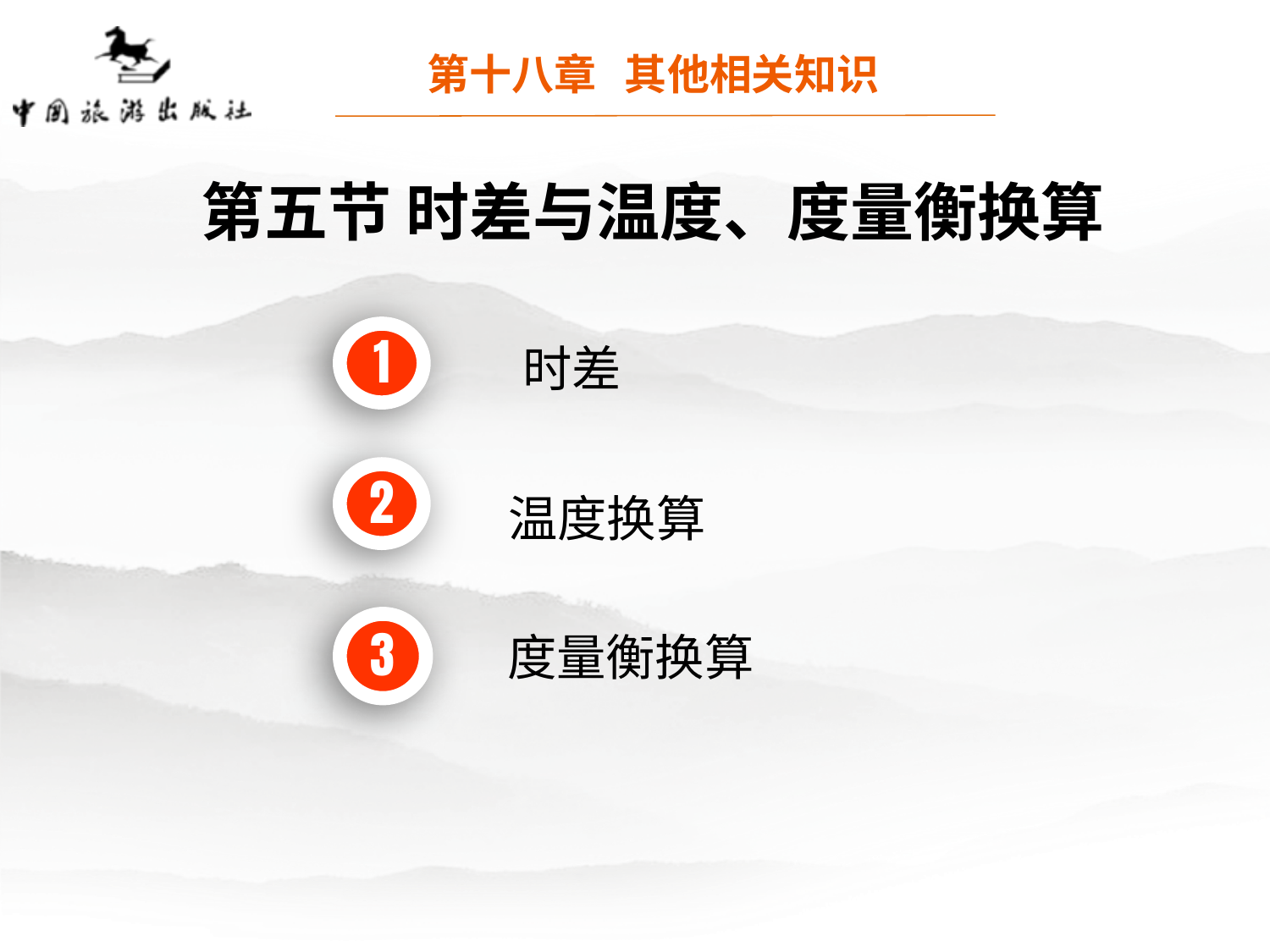

第十八章   其他相关知识
第五节 时差与温度、度量衡换算
1
2

温度换算
3
度量衡换算
时差